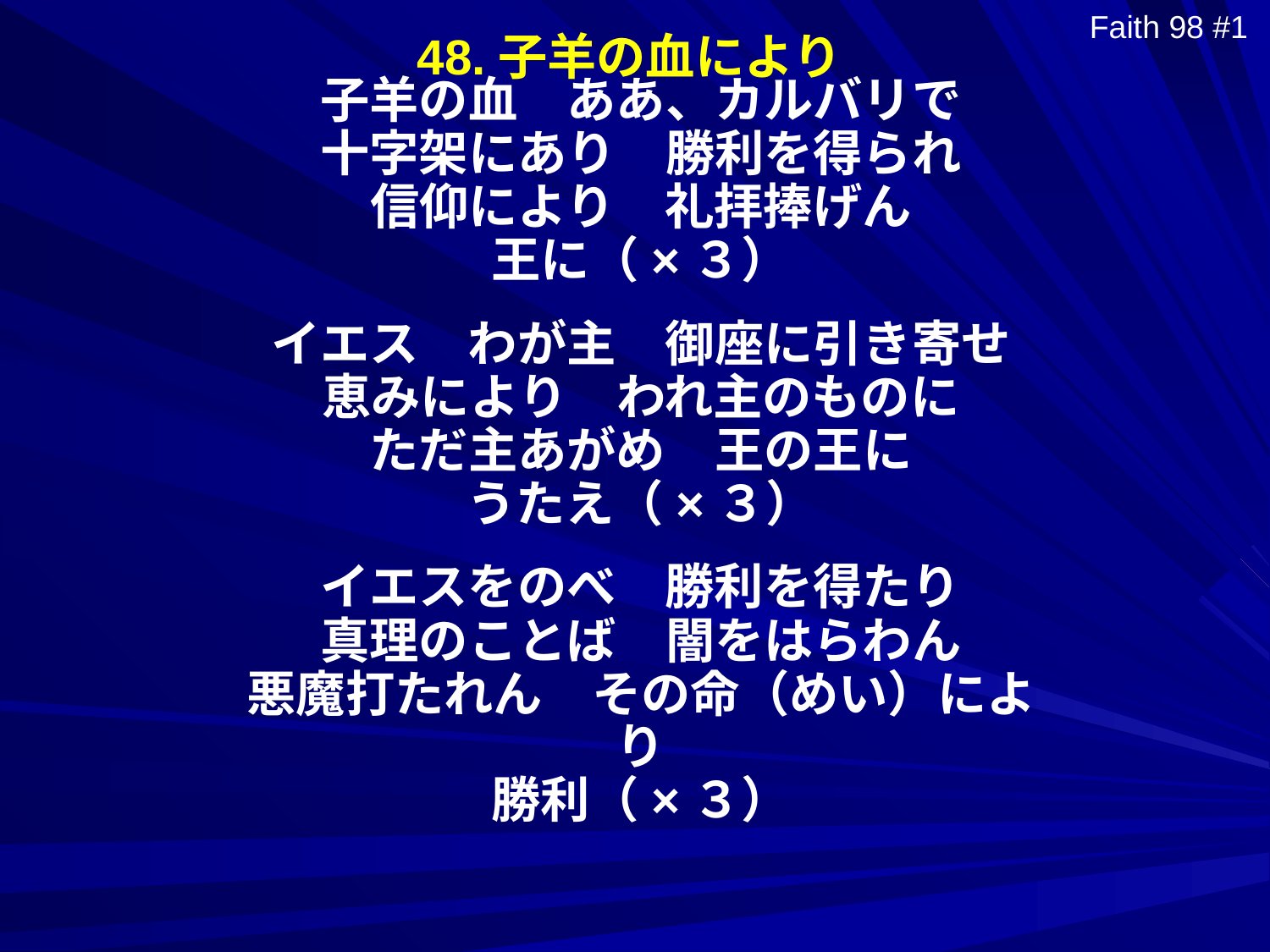

48.子羊の血により
Faith 98 #1
子羊の血　ああ、カルバリで
十字架にあり　勝利を得られ
信仰により　礼拝捧げん
王に（×３）

イエス　わが主　御座に引き寄せ
恵みにより　われ主のものに
ただ主あがめ　王の王に
うたえ（×３）

イエスをのべ　勝利を得たり
真理のことば　闇をはらわん
悪魔打たれん　その命（めい）により
勝利（×３）